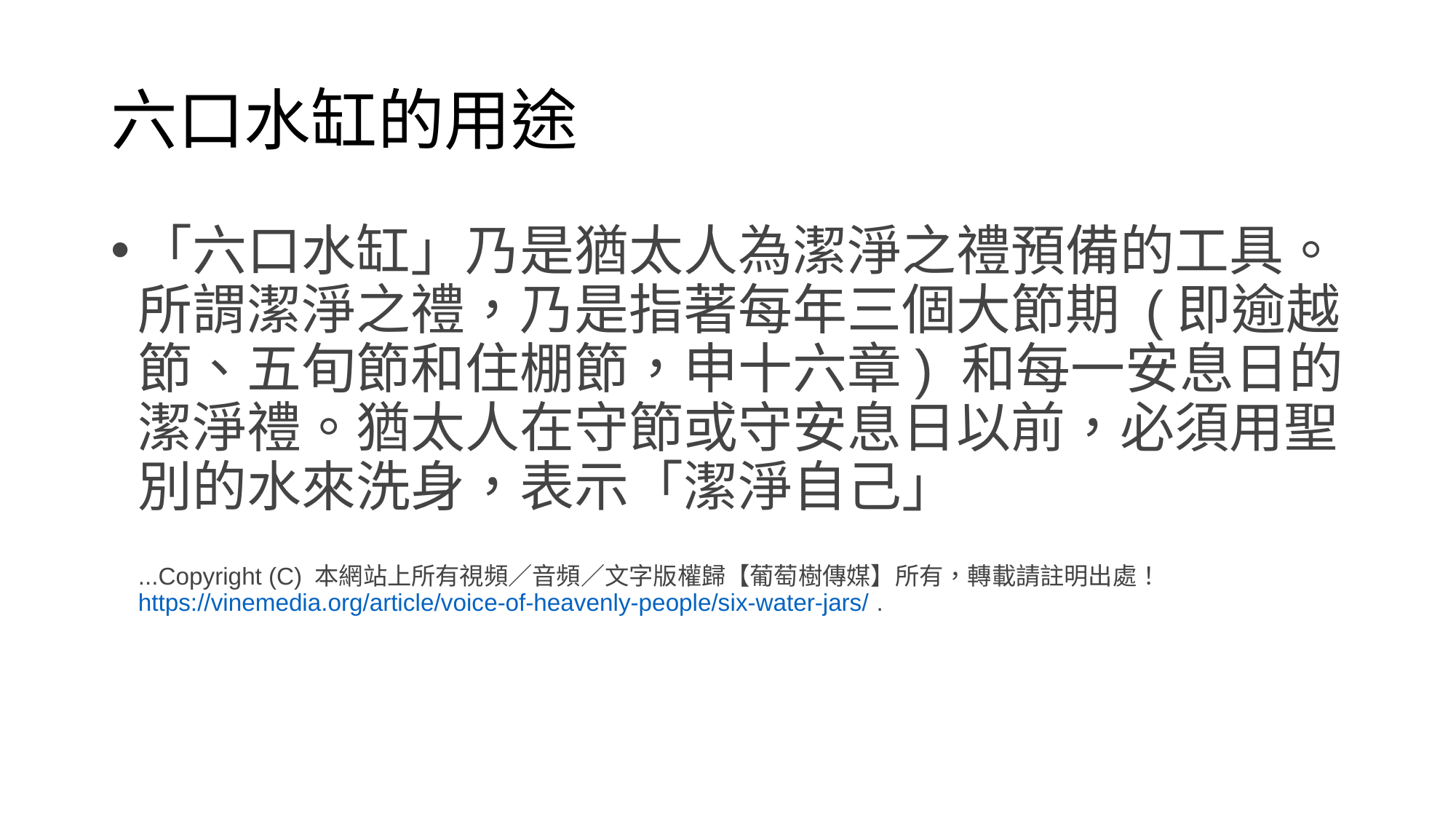

# 六口水缸的用途
「六口水缸」乃是猶太人為潔淨之禮預備的工具。所謂潔淨之禮，乃是指著每年三個大節期 (即逾越節、五旬節和住棚節，申十六章) 和每一安息日的潔淨禮。猶太人在守節或守安息日以前，必須用聖別的水來洗身，表示「潔淨自己」
...Copyright (C) 本網站上所有視頻／音頻／文字版權歸【葡萄樹傳媒】所有，轉載請註明出處！ https://vinemedia.org/article/voice-of-heavenly-people/six-water-jars/ .